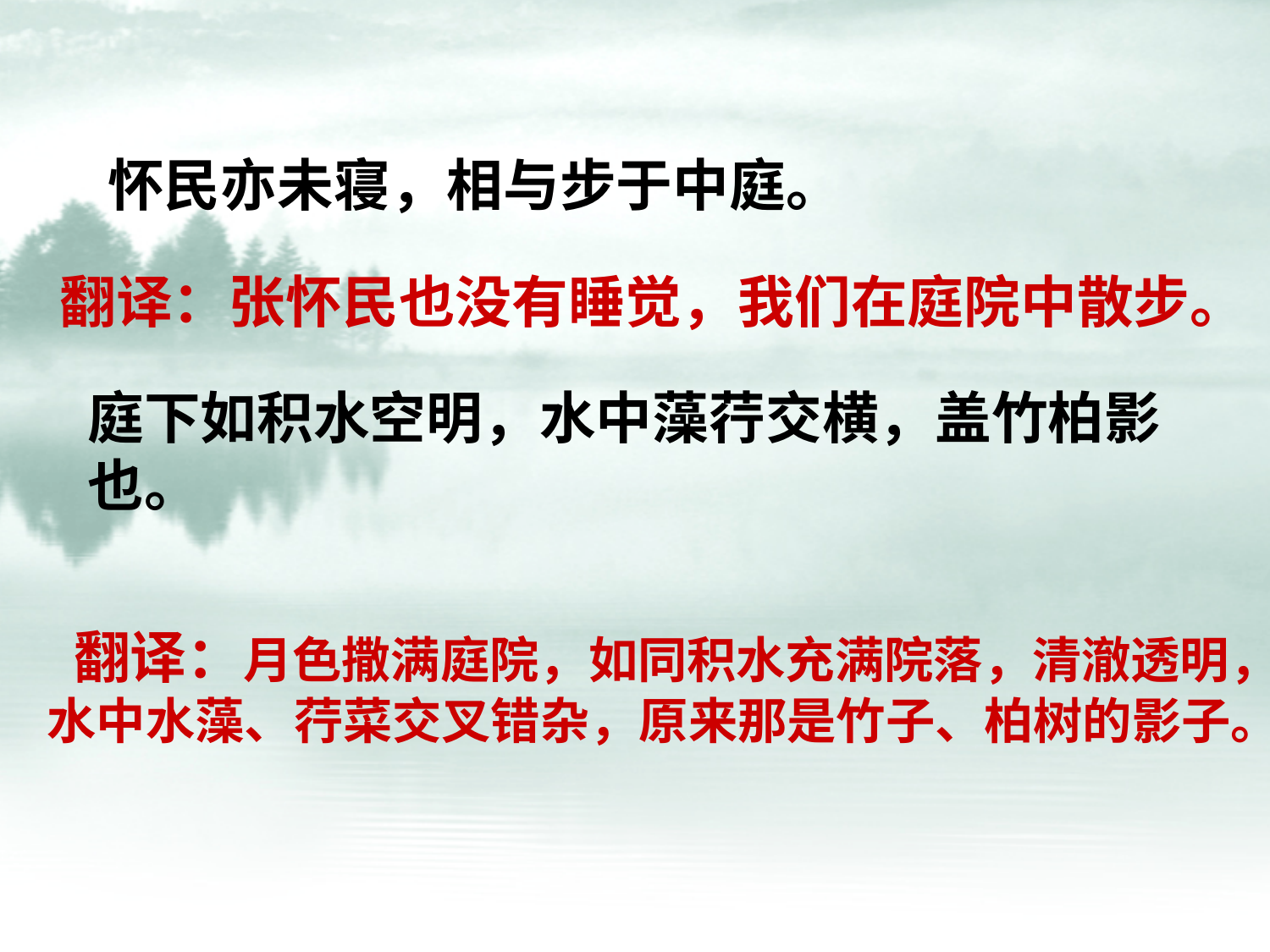

怀民亦未寝，相与步于中庭。

翻译：张怀民也没有睡觉，我们在庭院中散步。

庭下如积水空明，水中藻荇交横，盖竹柏影也。

 翻译：月色撒满庭院，如同积水充满院落，清澈透明，   水中水藻、荇菜交叉错杂，原来那是竹子、柏树的影子。